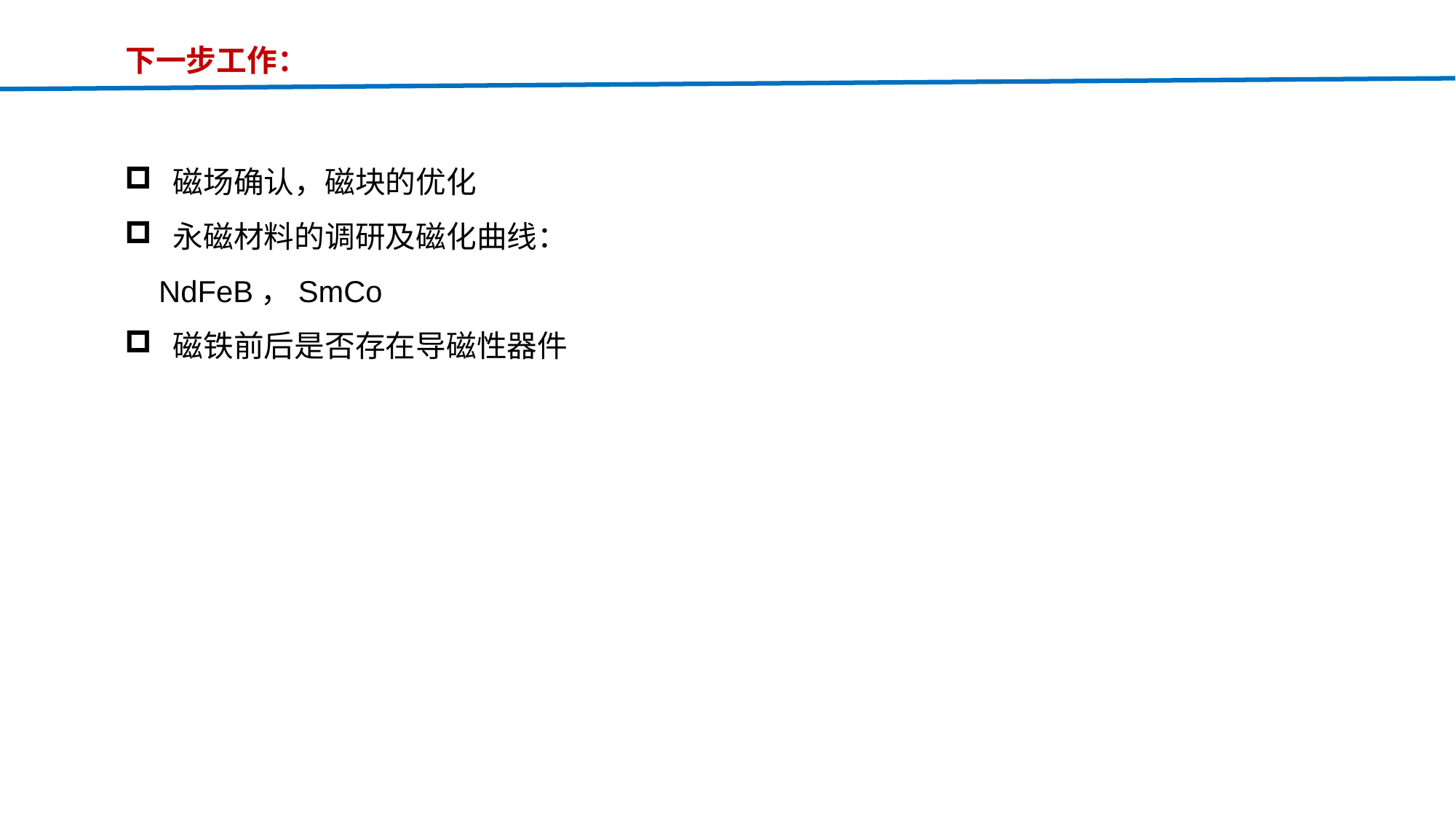

下一步工作：
 磁场确认，磁块的优化
 永磁材料的调研及磁化曲线：NdFeB，SmCo
 磁铁前后是否存在导磁性器件